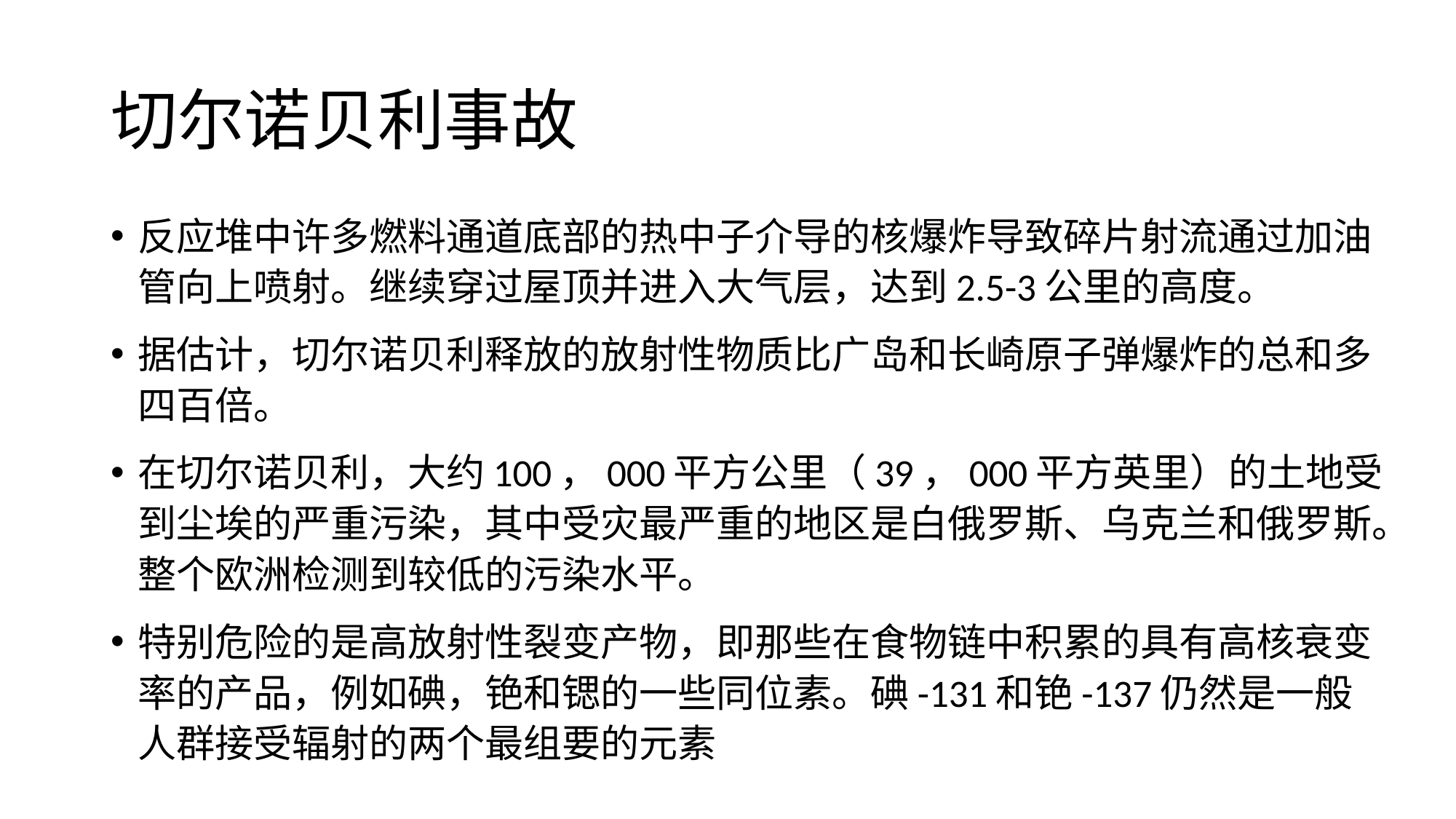

# 切尔诺贝利事故
反应堆中许多燃料通道底部的热中子介导的核爆炸导致碎片射流通过加油管向上喷射。继续穿过屋顶并进入大气层，达到2.5-3公里的高度。
据估计，切尔诺贝利释放的放射性物质比广岛和长崎原子弹爆炸的总和多四百倍。
在切尔诺贝利，大约100，000平方公里（39，000平方英里）的土地受到尘埃的严重污染，其中受灾最严重的地区是白俄罗斯、乌克兰和俄罗斯。整个欧洲检测到较低的污染水平。
特别危险的是高放射性裂变产物，即那些在食物链中积累的具有高核衰变率的产品，例如碘，铯和锶的一些同位素。碘-131和铯-137仍然是一般人群接受辐射的两个最组要的元素